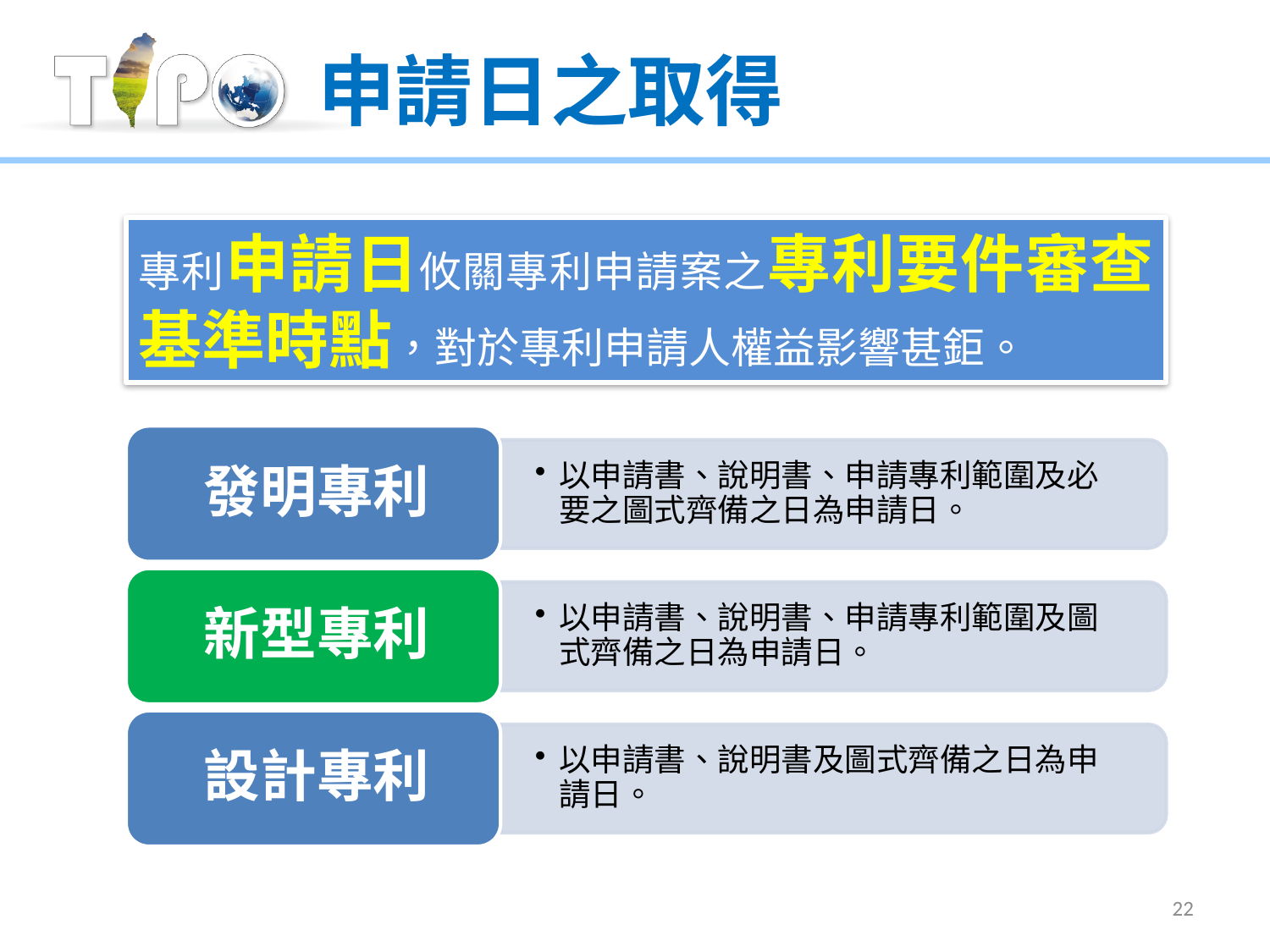

# 申請日之取得
專利申請日攸關專利申請案之專利要件審查基準時點，對於專利申請人權益影響甚鉅。
以申請書、說明書、申請專利範圍及必要之圖式齊備之日為申請日。
發明專利
以申請書、說明書、申請專利範圍及圖式齊備之日為申請日。
新型專利
以申請書、說明書及圖式齊備之日為申請日。
設計專利
22